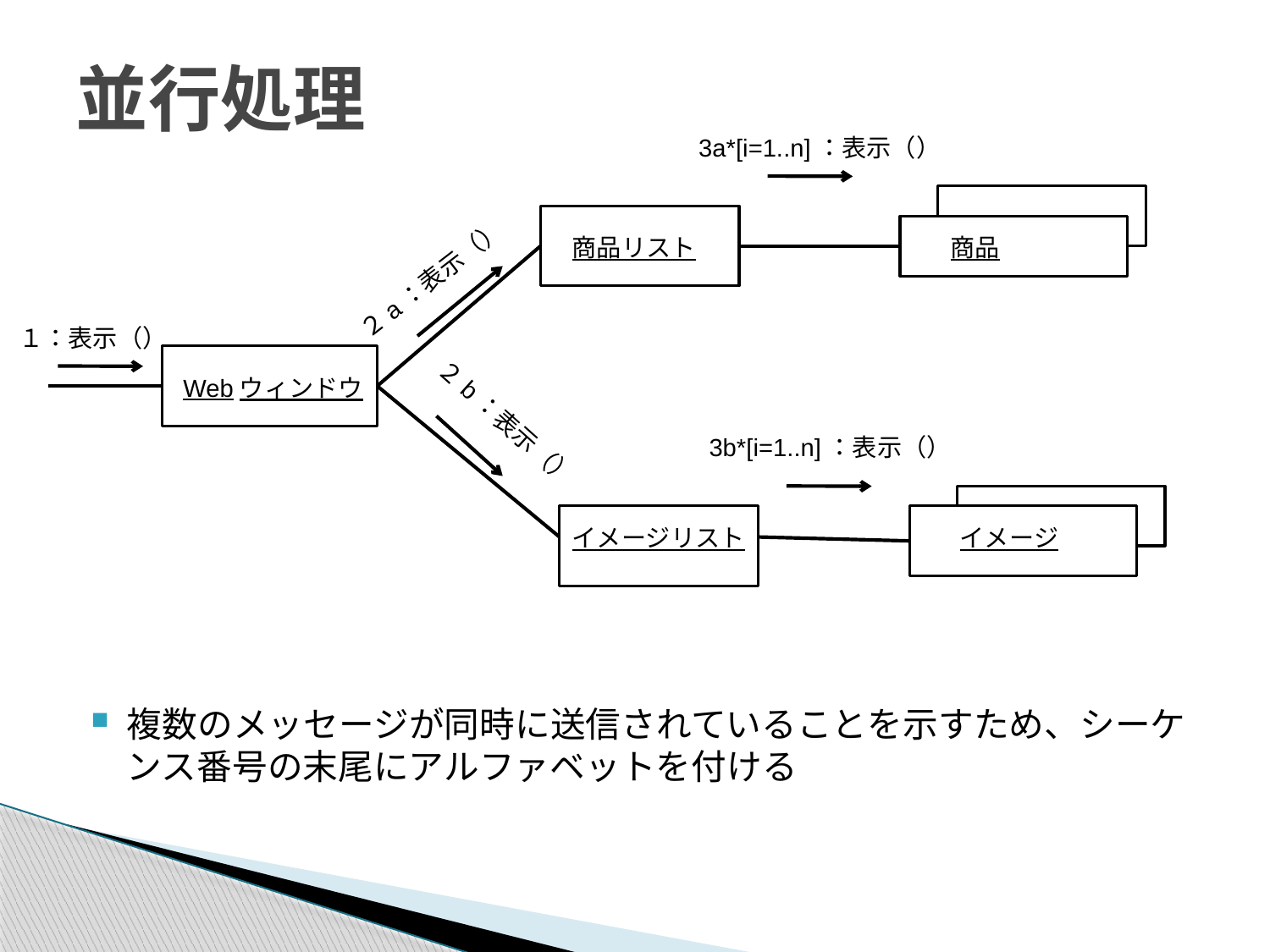

# 並行処理
3a*[i=1..n]：表示（）

商品

商品リスト
２a：表示（）
１：表示（）

Webウィンドウ
２b：表示（）
3b*[i=1..n]：表示（）

イメージ

イメージリスト
複数のメッセージが同時に送信されていることを示すため、シーケンス番号の末尾にアルファベットを付ける